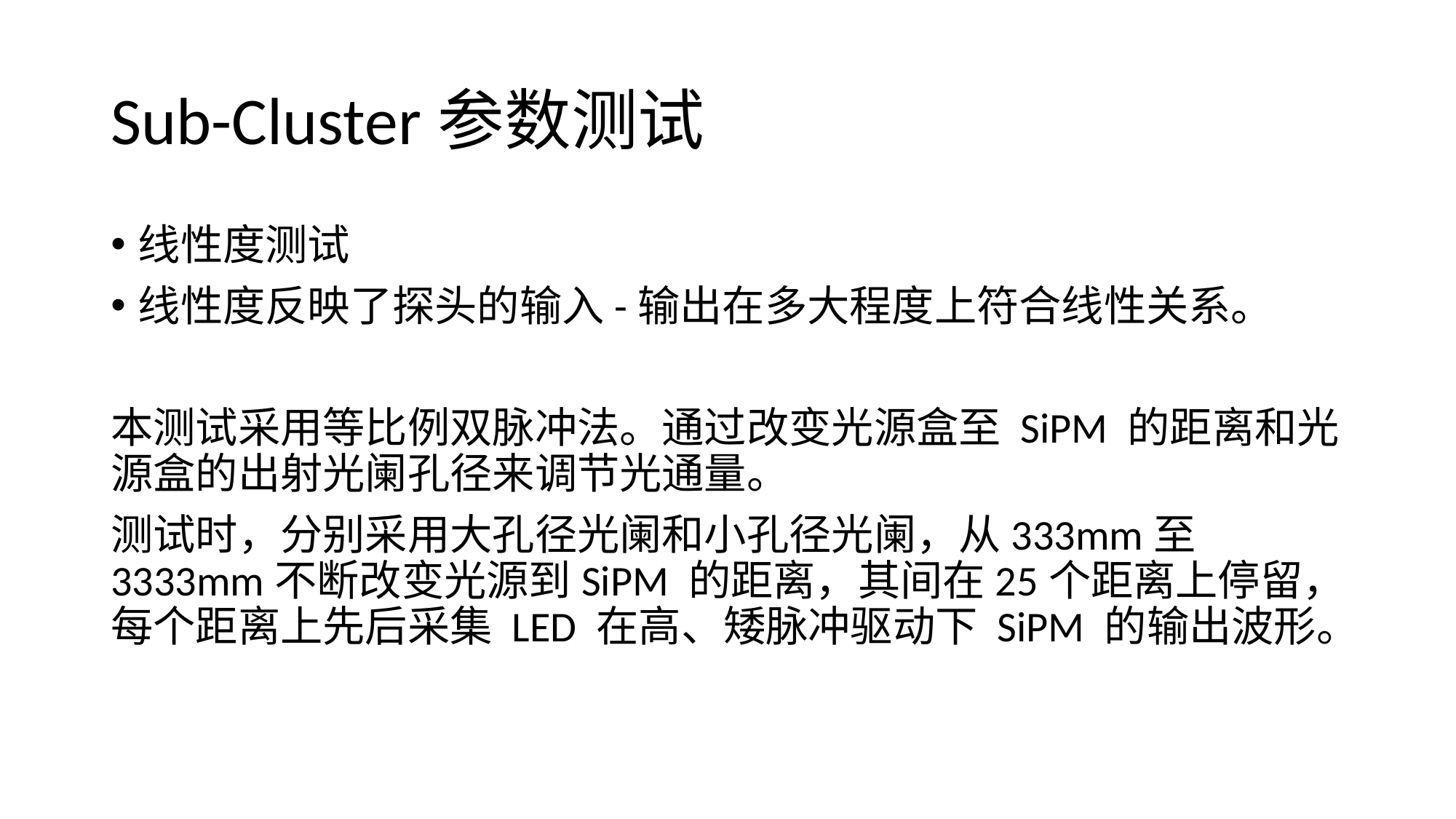

# Sub-Cluster参数测试
线性度测试
线性度反映了探头的输入-输出在多大程度上符合线性关系。

本测试采用等比例双脉冲法。通过改变光源盒至 SiPM 的距离和光源盒的出射光阑孔径来调节光通量。
测试时，分别采用大孔径光阑和小孔径光阑，从333mm至3333mm不断改变光源到SiPM 的距离，其间在25个距离上停留，每个距离上先后采集 LED 在高、矮脉冲驱动下 SiPM 的输出波形。